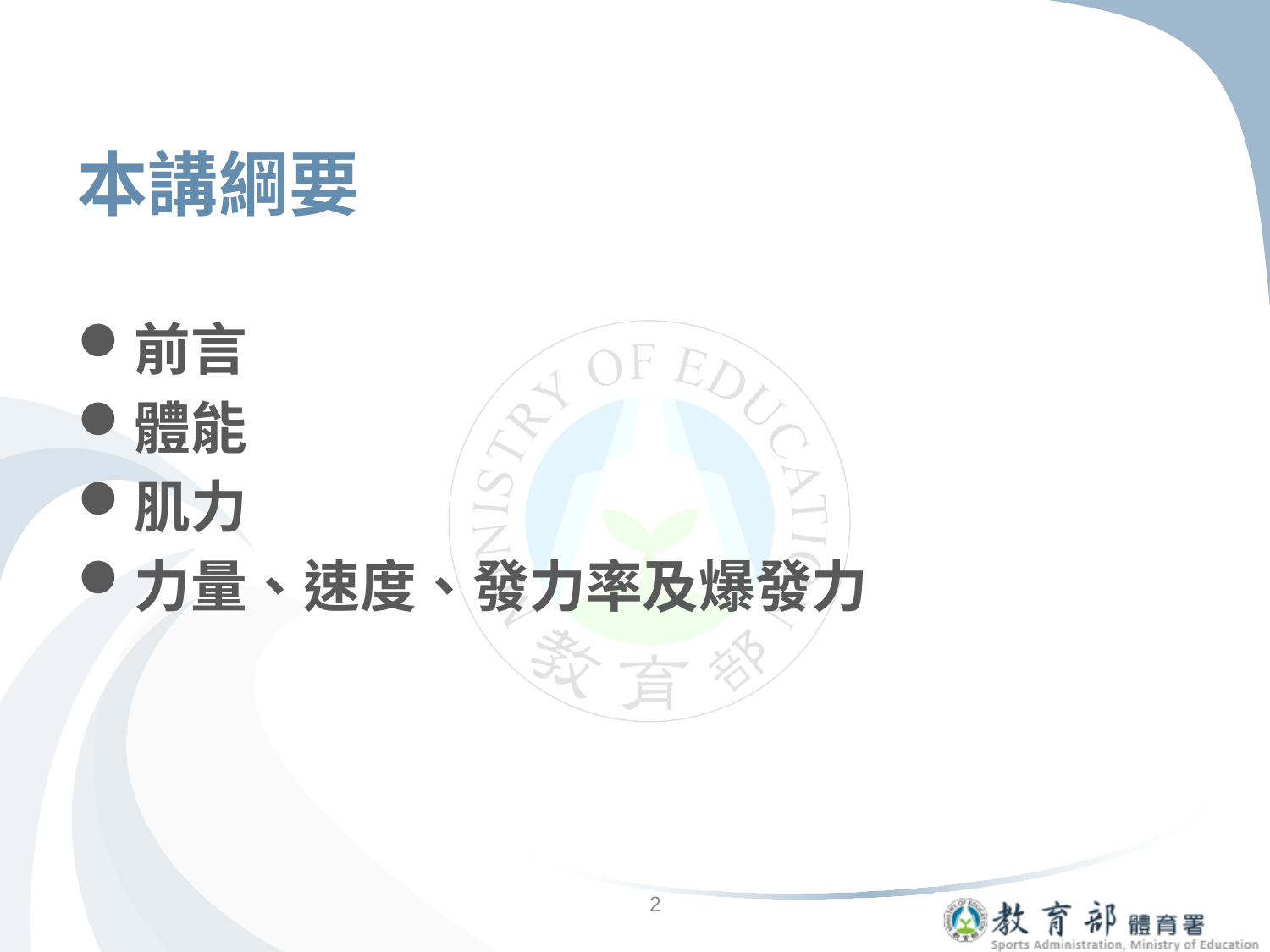

# 本講綱要
前言
體能
肌力
力量、速度、發力率及爆發力
2